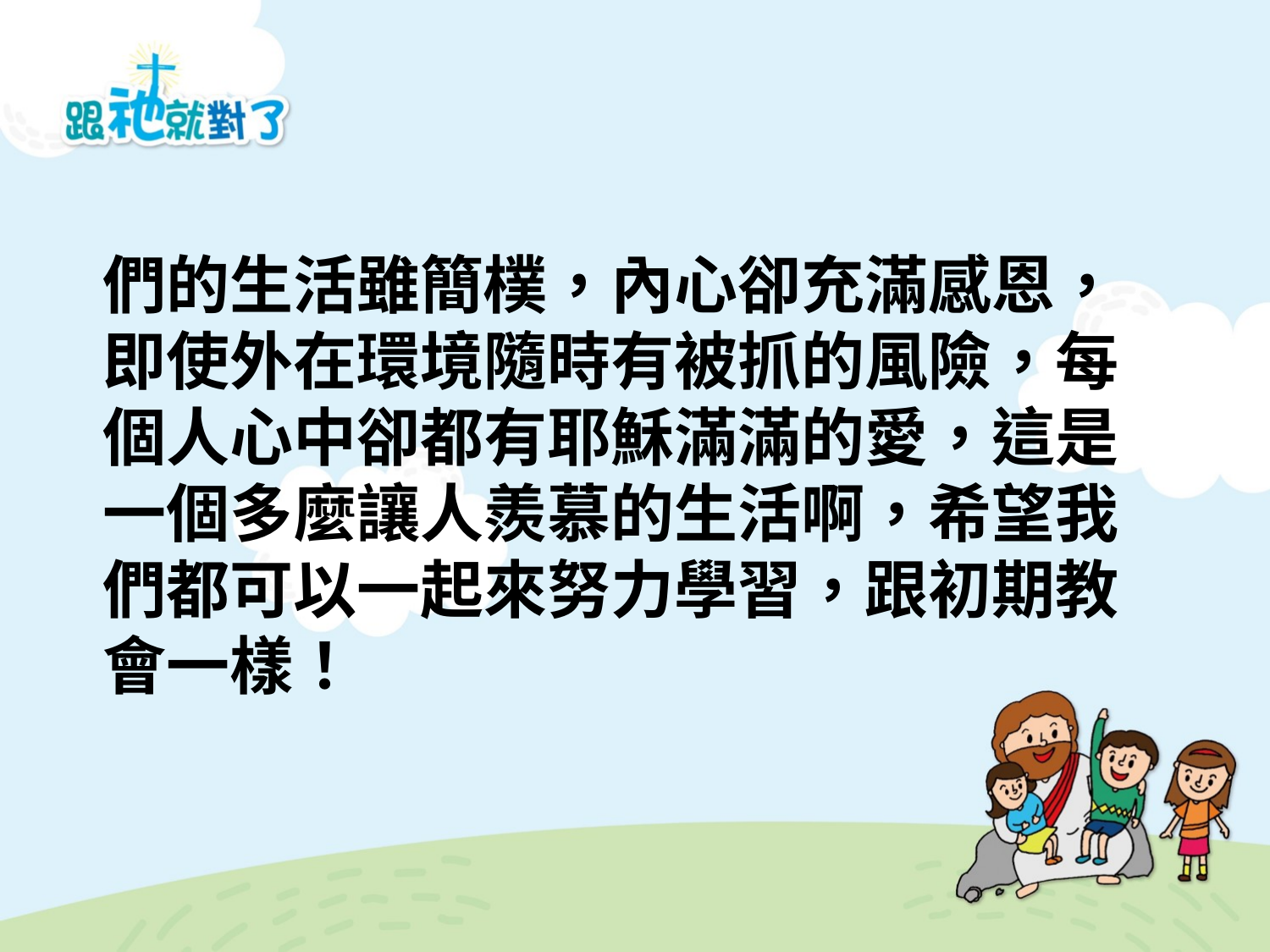

們的生活雖簡樸，內心卻充滿感恩，即使外在環境隨時有被抓的風險，每個人心中卻都有耶穌滿滿的愛，這是一個多麼讓人羨慕的生活啊，希望我們都可以一起來努力學習，跟初期教會一樣！